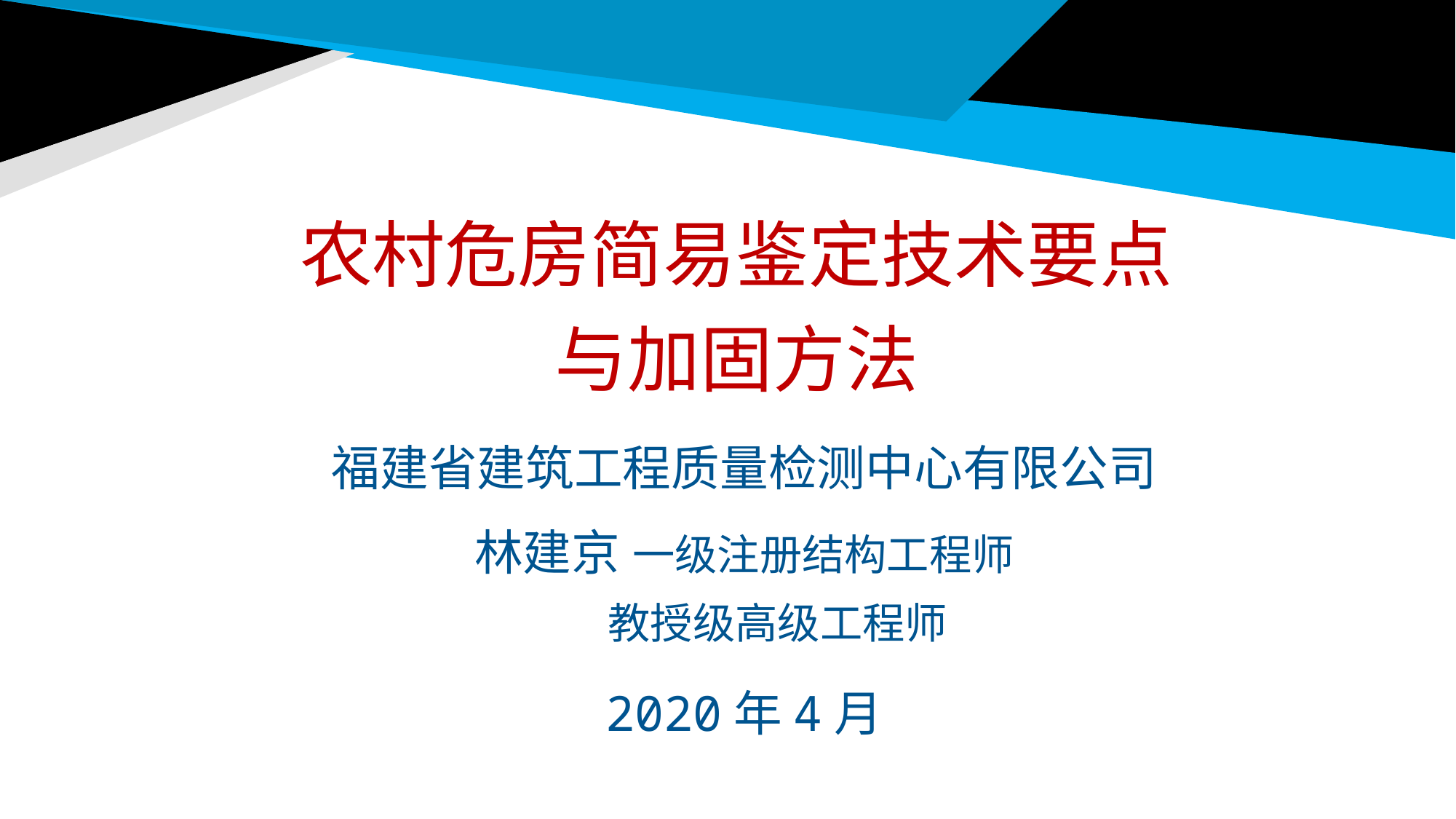

# 农村危房简易鉴定技术要点 与加固方法
福建省建筑工程质量检测中心有限公司
林建京 一级注册结构工程师
      教授级高级工程师
2020年4月
1